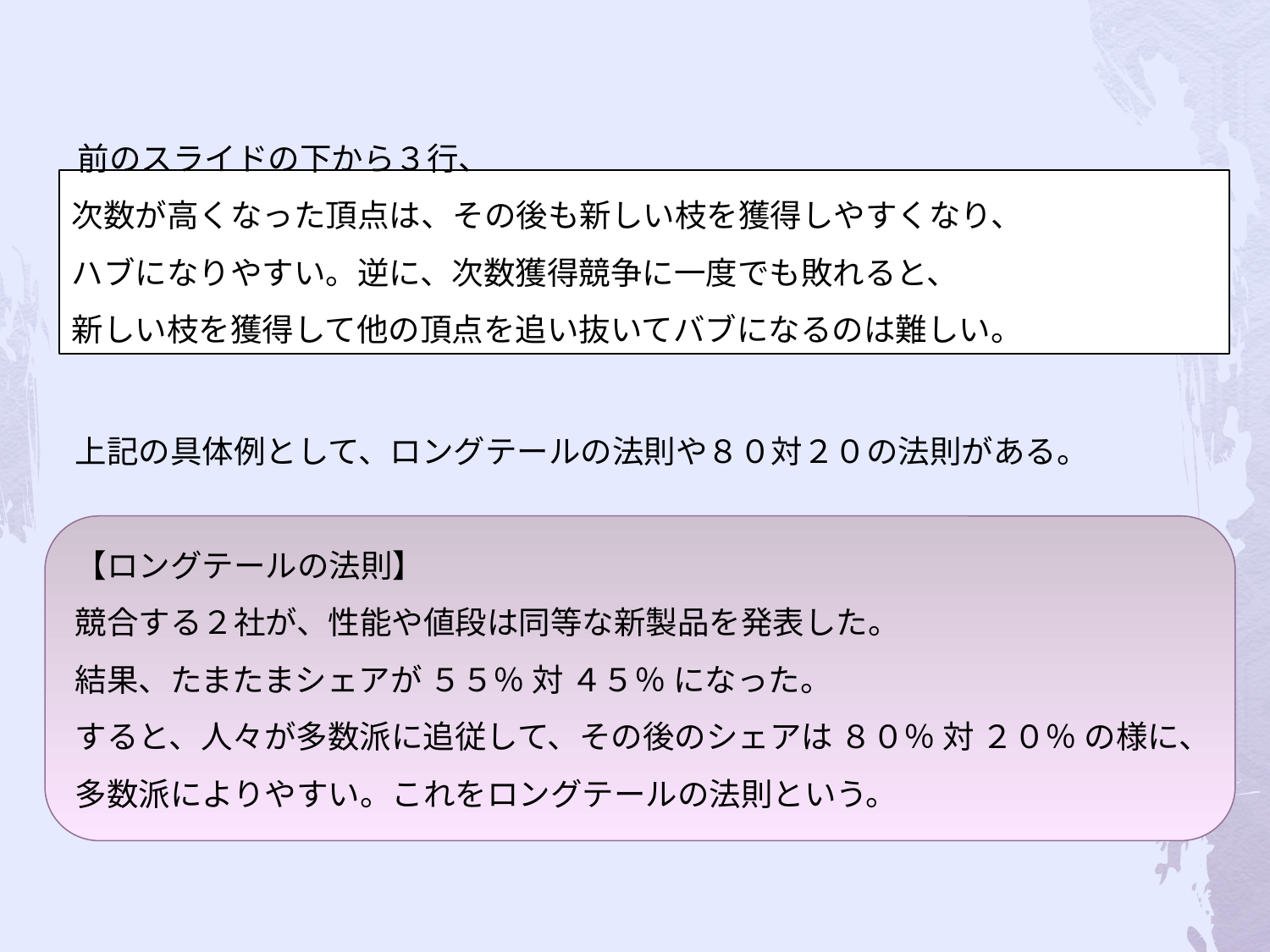

前のスライドの下から３行、
次数が高くなった頂点は、その後も新しい枝を獲得しやすくなり、
ハブになりやすい。逆に、次数獲得競争に一度でも敗れると、
新しい枝を獲得して他の頂点を追い抜いてバブになるのは難しい。
上記の具体例として、ロングテールの法則や８０対２０の法則がある。

【ロングテールの法則】
競合する２社が、性能や値段は同等な新製品を発表した。
結果、たまたまシェアが ５５％ 対 ４５％ になった。
すると、人々が多数派に追従して、その後のシェアは ８０％ 対 ２０％ の様に、多数派によりやすい。これをロングテールの法則という。